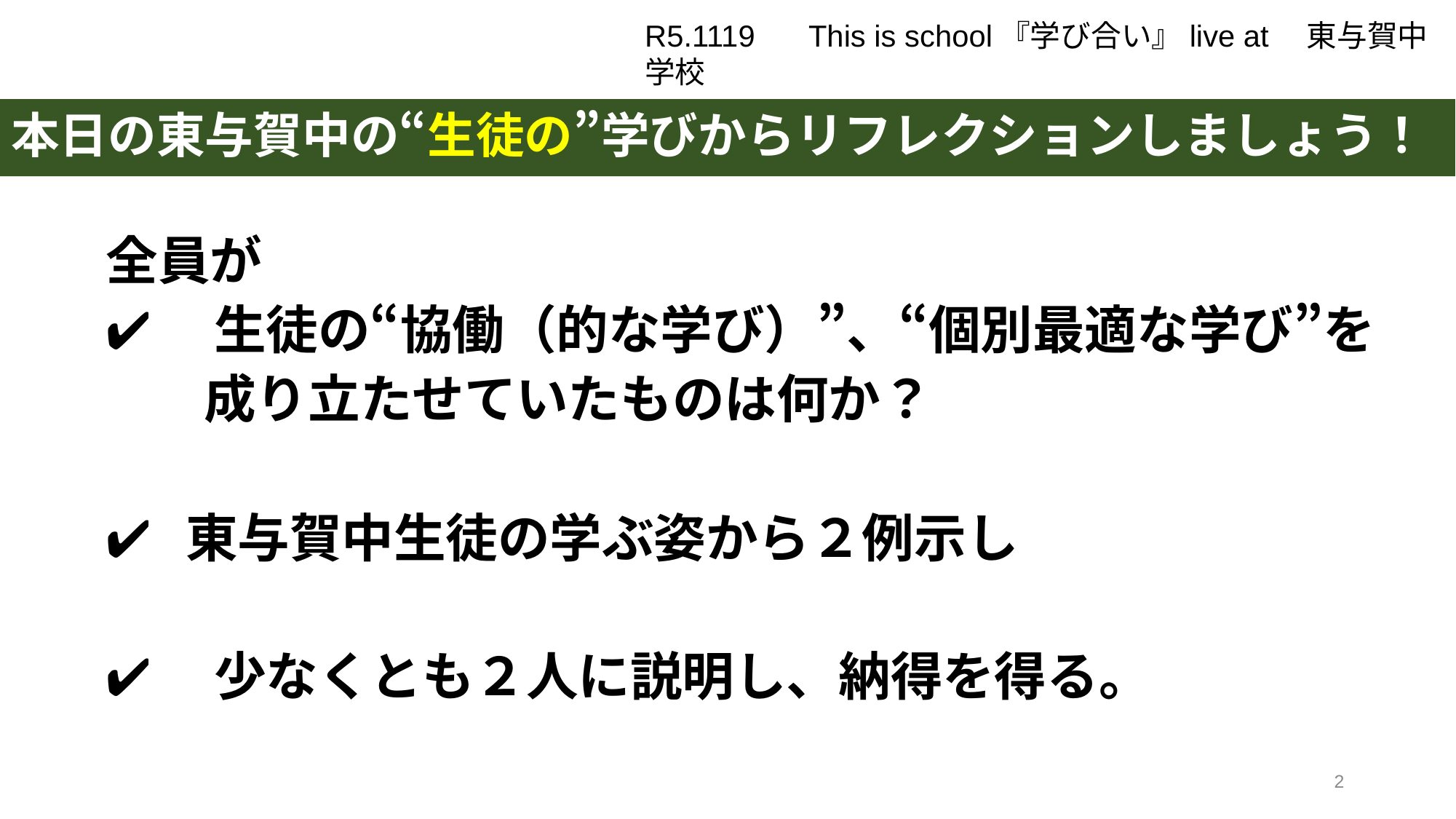

R5.1119 　This is school『学び合い』live at　東与賀中学校
# 本日の東与賀中の“生徒の”学びからリフレクションしましょう！
全員が
✔　生徒の“協働（的な学び）”、“個別最適な学び”を
   　成り立たせていたものは何か？

✔  東与賀中生徒の学ぶ姿から２例示し

✔　少なくとも２人に説明し、納得を得る。

2